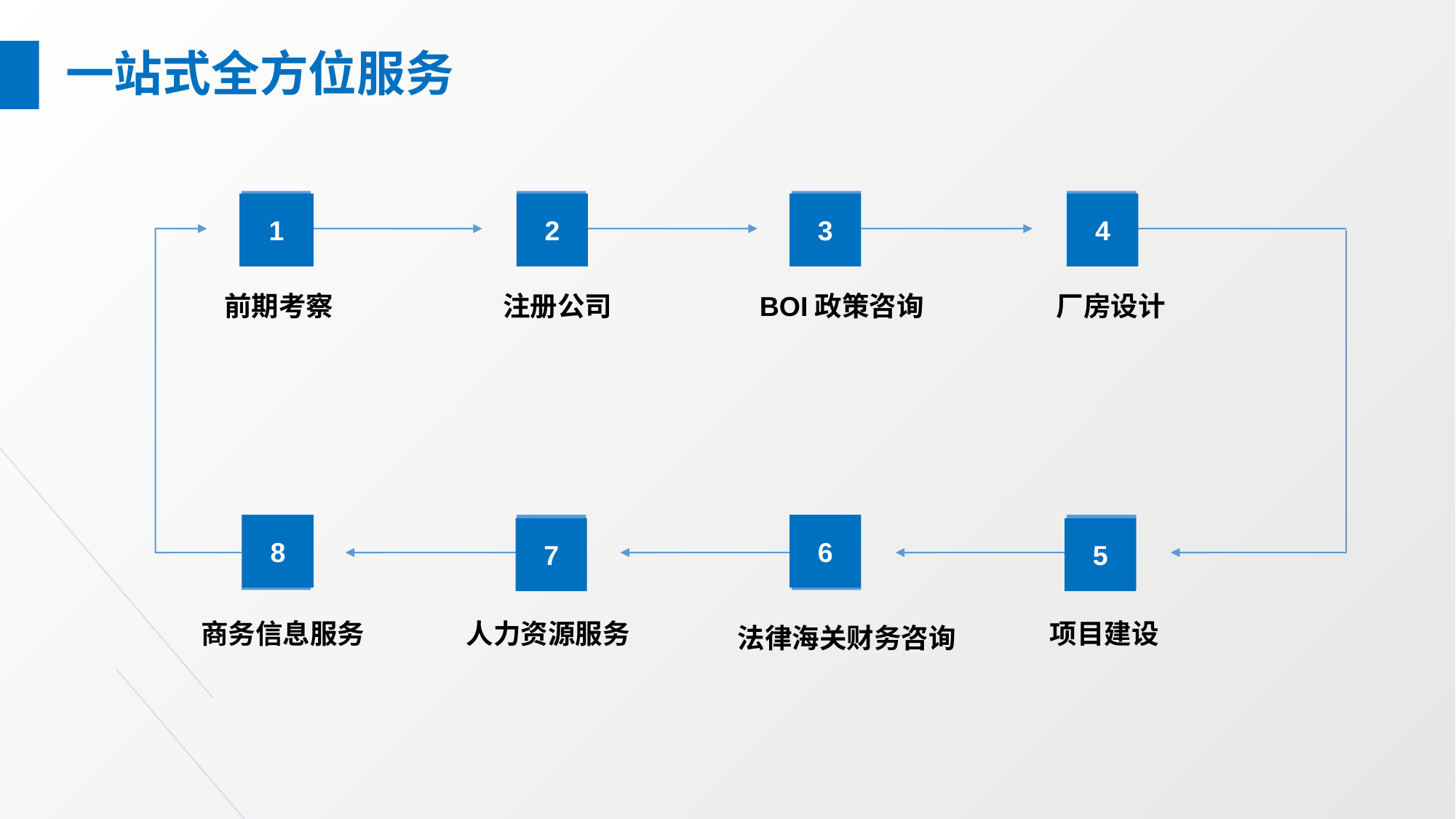

一站式全方位服务

1
2
3
4

前期考察
注册公司
BOI政策咨询
厂房设计

8

6

7
5

法律海关财务咨询
商务信息服务
人力资源服务
项目建设